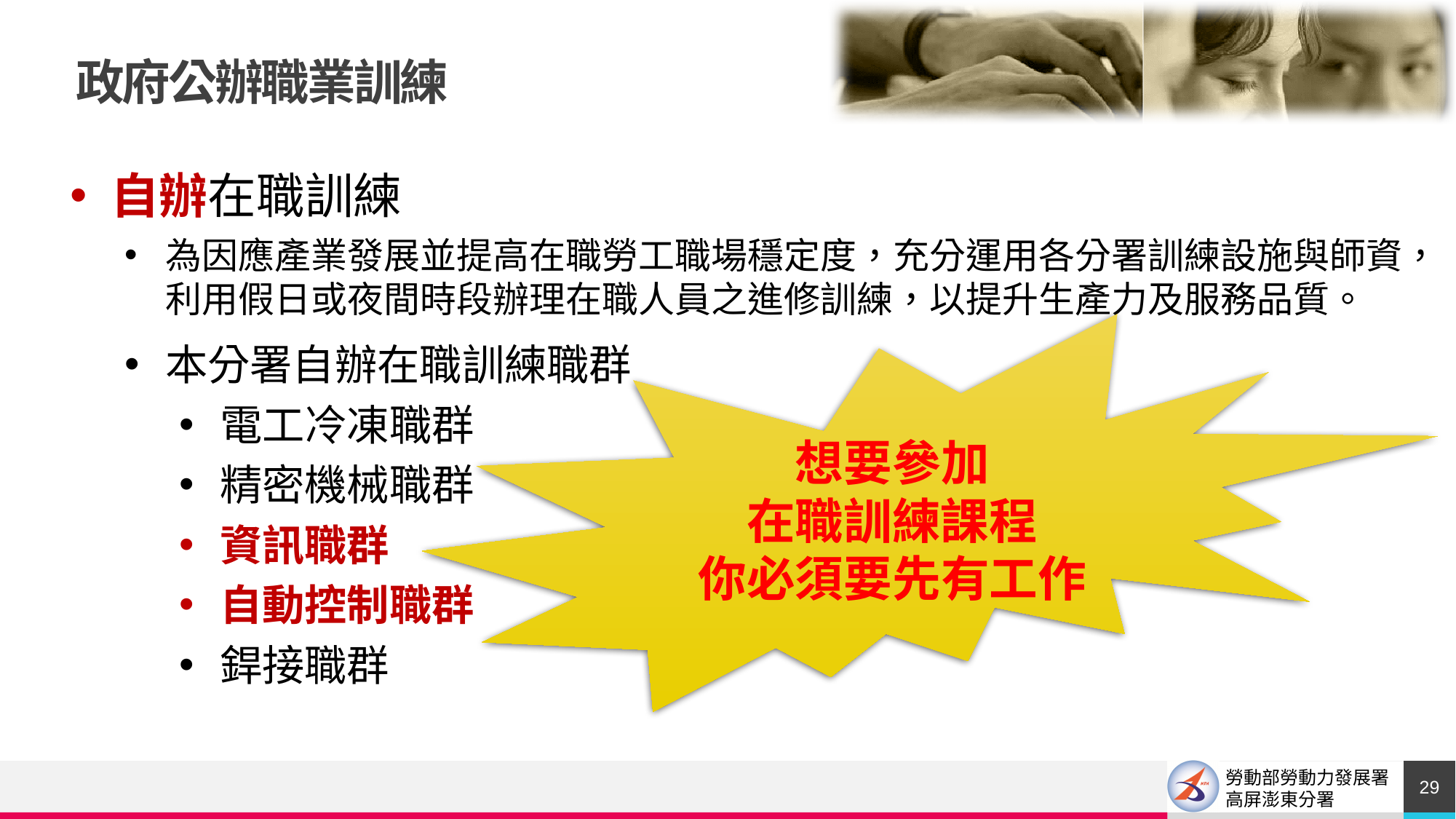

政府公辦職業訓練
自辦在職訓練
為因應產業發展並提高在職勞工職場穩定度，充分運用各分署訓練設施與師資，利用假日或夜間時段辦理在職人員之進修訓練，以提升生產力及服務品質。
本分署自辦在職訓練職群
電工冷凍職群
精密機械職群
資訊職群
自動控制職群
銲接職群
想要參加
在職訓練課程
你必須要先有工作
29